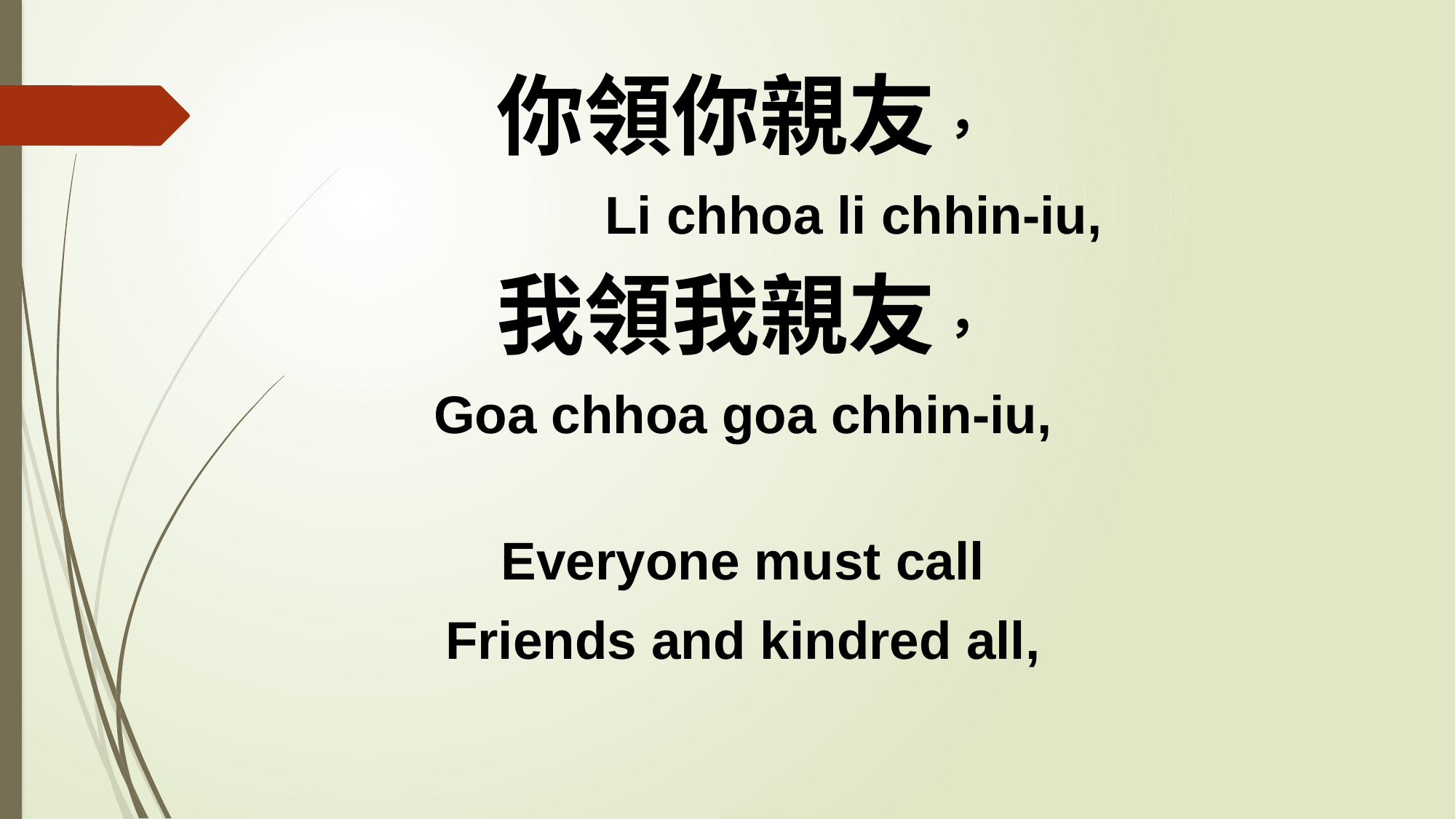

你領你親友，
                          Li chhoa li chhin-iu,
我領我親友，
Goa chhoa goa chhin-iu,

Everyone must call
Friends and kindred all,